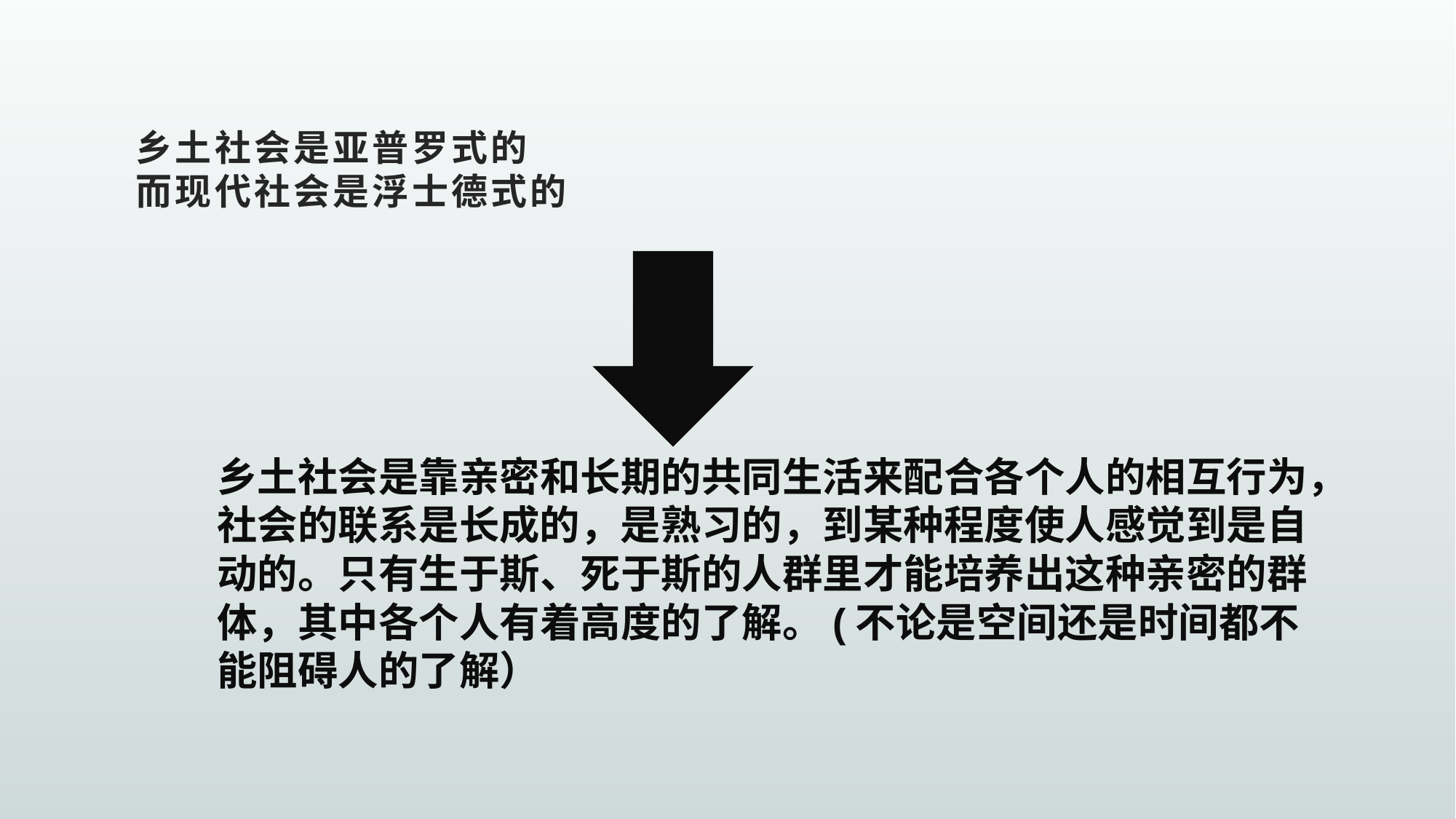

# 乡土社会是亚普罗式的 而现代社会是浮士德式的

乡土社会是靠亲密和长期的共同生活来配合各个人的相互行为，社会的联系是长成的，是熟习的，到某种程度使人感觉到是自动的。只有生于斯、死于斯的人群里才能培养出这种亲密的群体，其中各个人有着高度的了解。(不论是空间还是时间都不能阻碍人的了解）